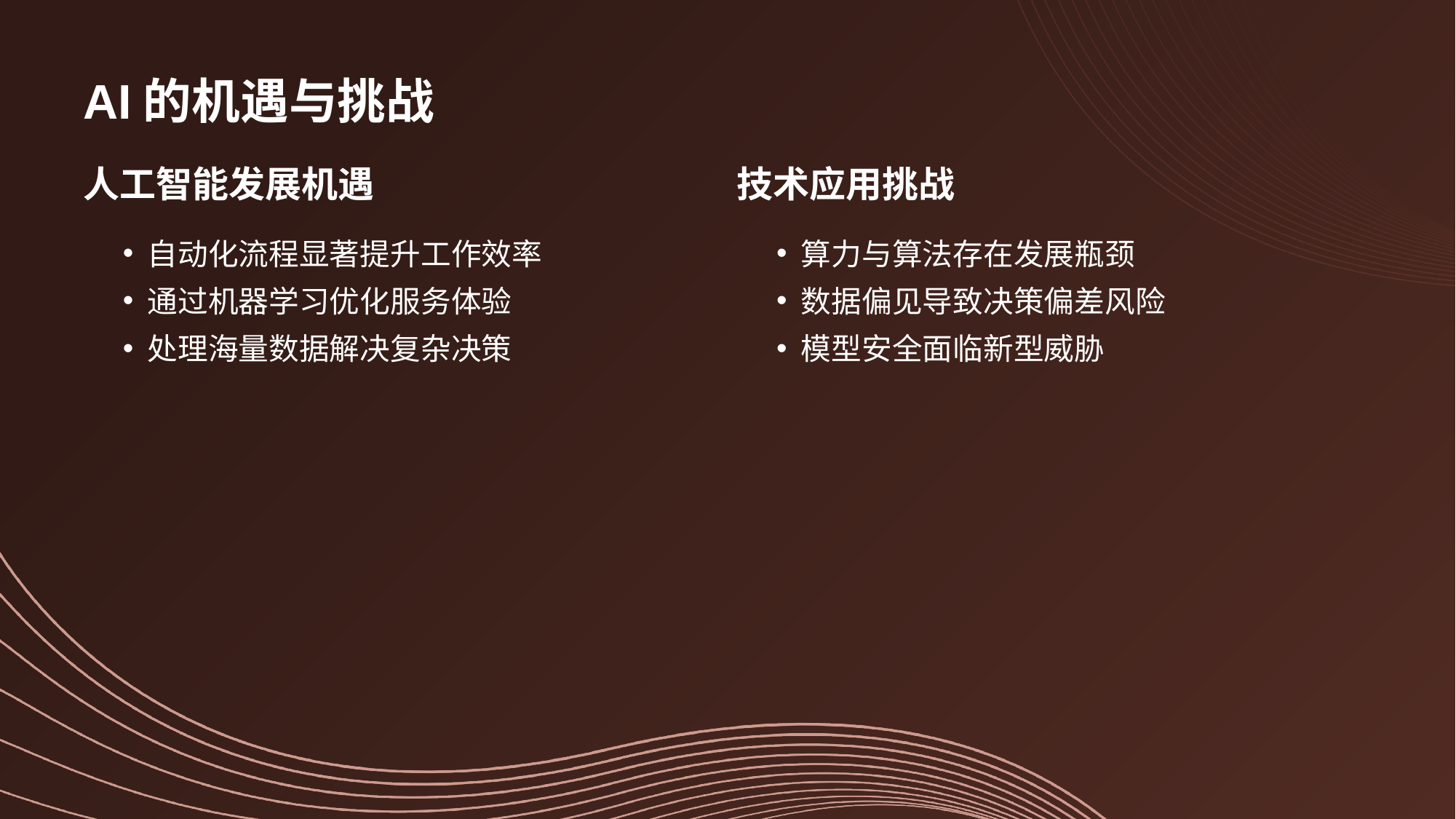

# AI的机遇与挑战
人工智能发展机遇
技术应用挑战
自动化流程显著提升工作效率
通过机器学习优化服务体验
处理海量数据解决复杂决策
算力与算法存在发展瓶颈
数据偏见导致决策偏差风险
模型安全面临新型威胁